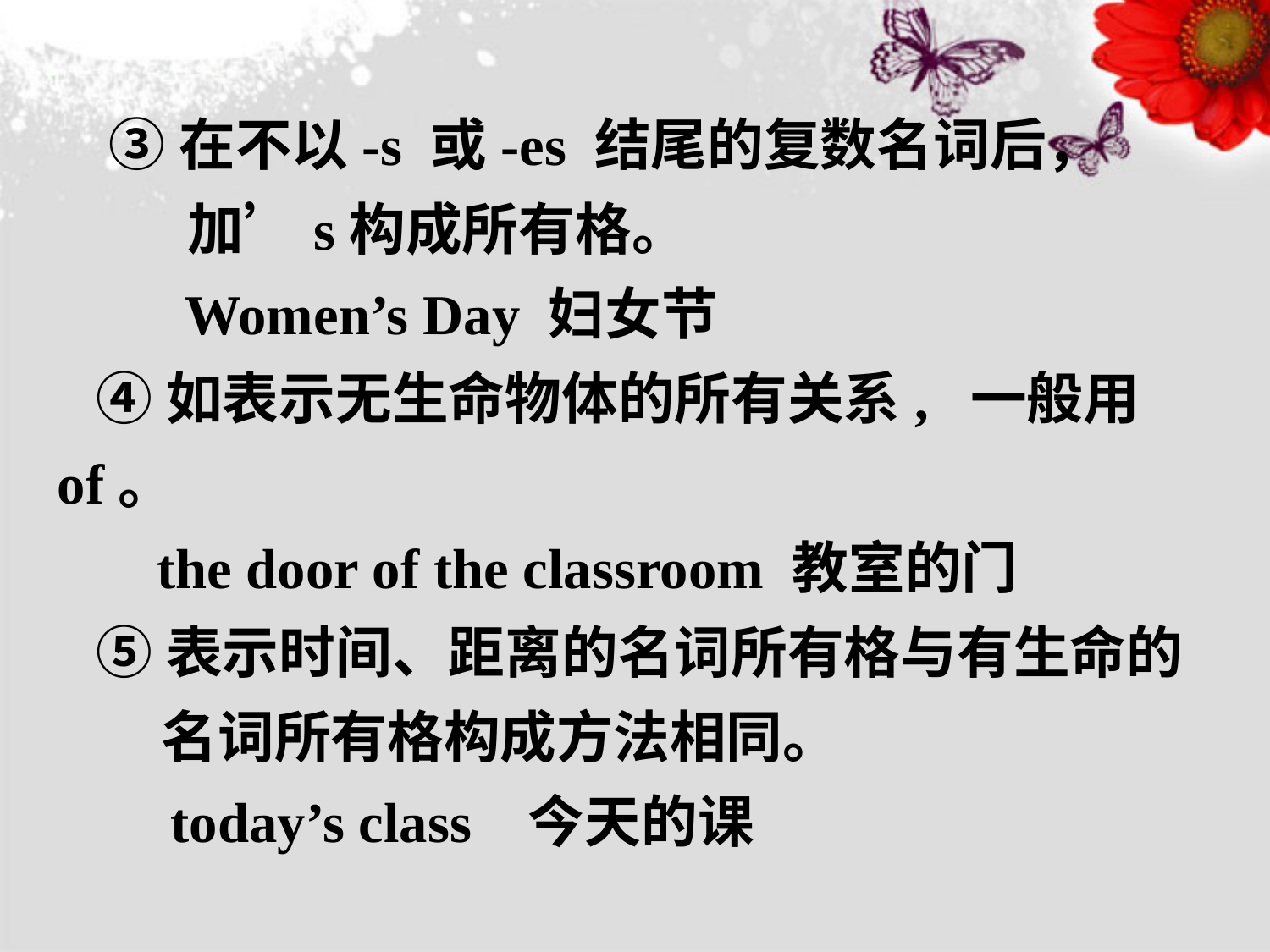

③在不以-s 或-es 结尾的复数名词后，
         加’s构成所有格。
         Women’s Day 妇女节
   ④如表示无生命物体的所有关系,  一般用of。
       the door of the classroom 教室的门
   ⑤表示时间、距离的名词所有格与有生命的
       名词所有格构成方法相同。
        today’s class   今天的课